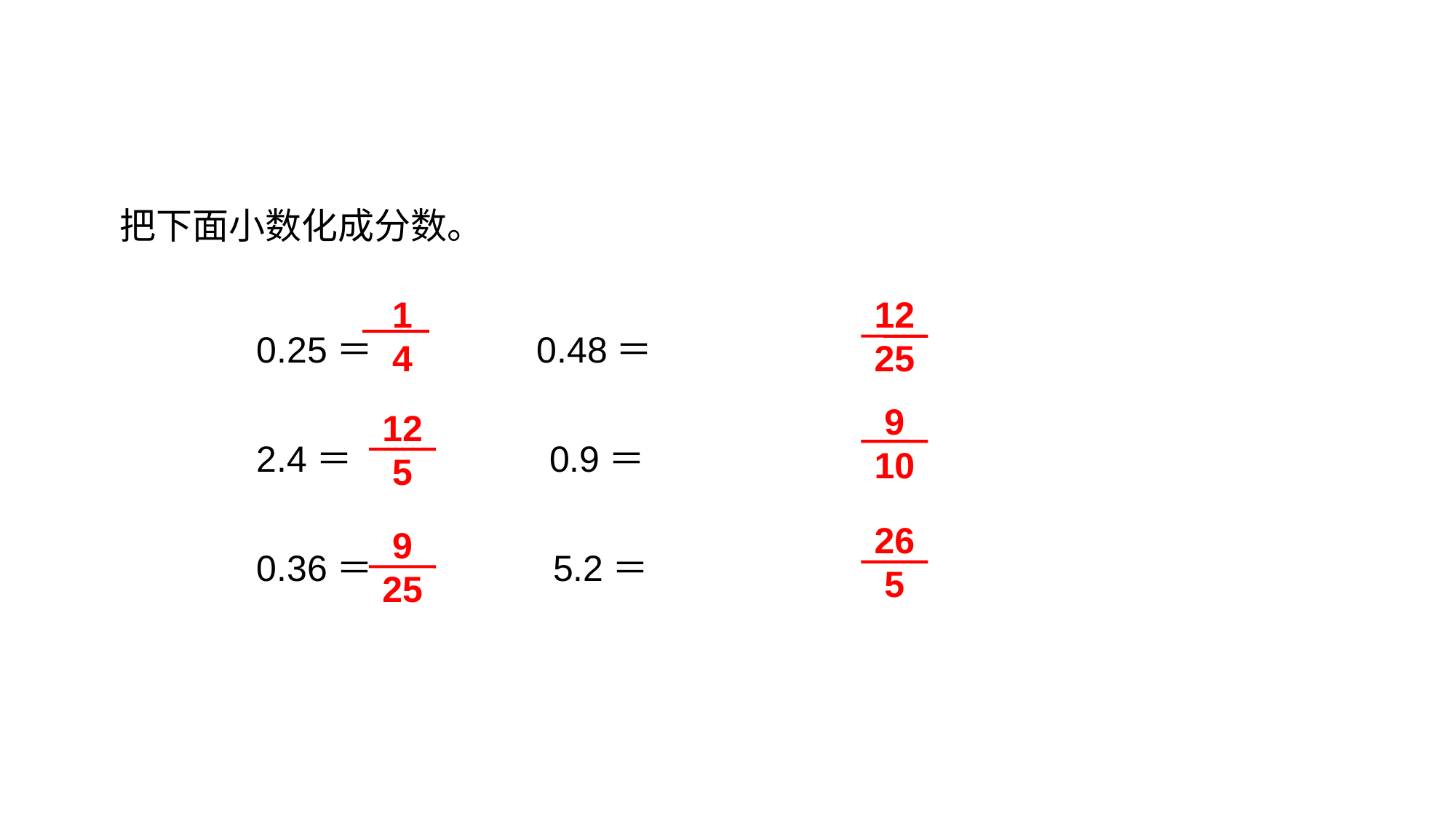

把下面小数化成分数。
0.25＝                   0.48＝
2.4＝                       0.9＝
0.36＝                     5.2＝
12
25

1
4

9
10

12
5

26
5

9
25